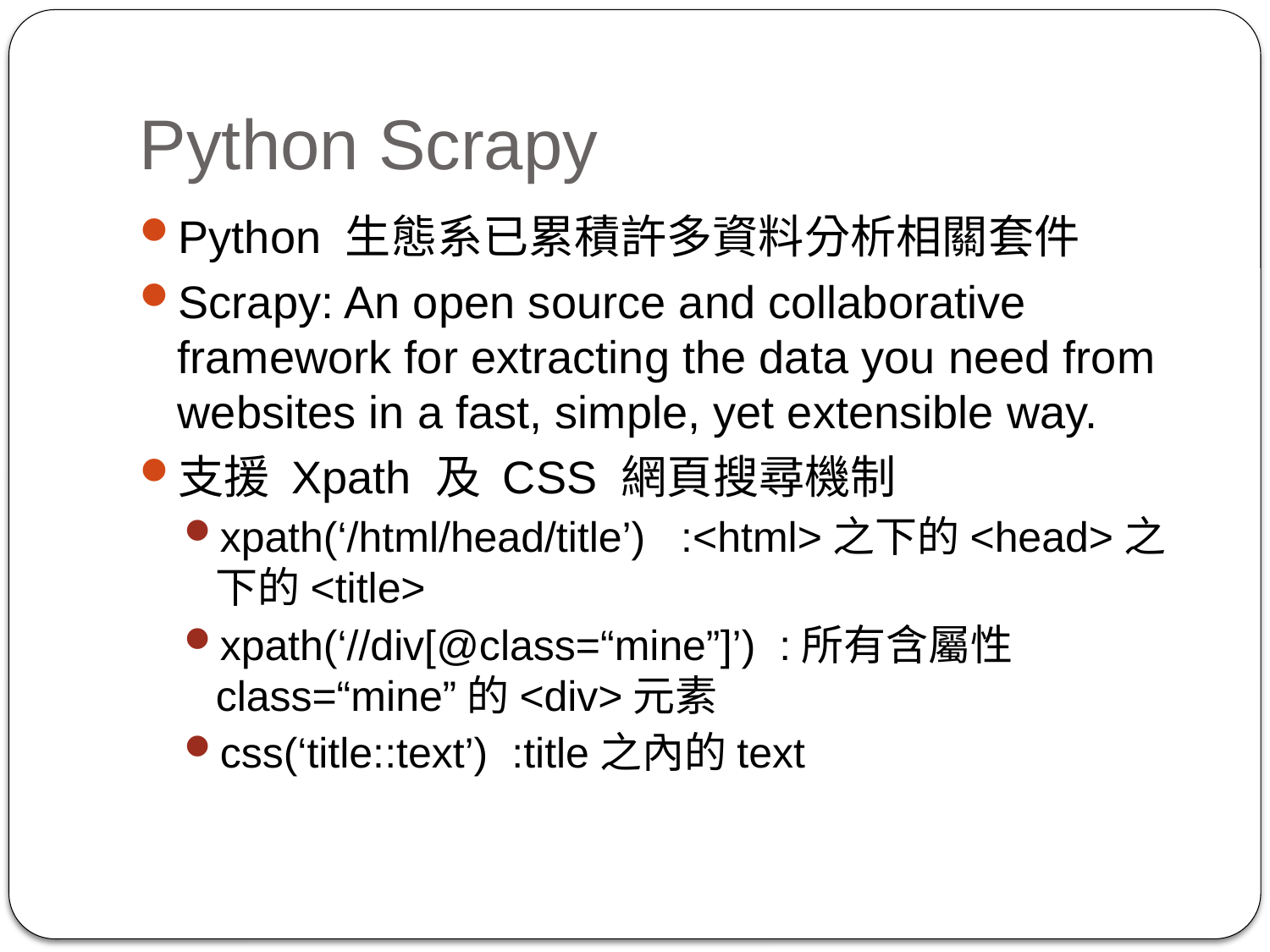

# Python Scrapy
Python 生態系已累積許多資料分析相關套件
Scrapy: An open source and collaborative framework for extracting the data you need from websites in a fast, simple, yet extensible way.
支援 Xpath 及 CSS 網頁搜尋機制
xpath(‘/html/head/title’)   :<html>之下的<head>之下的<title>
xpath(‘//div[@class=“mine”]’)  :所有含屬性class=“mine”的<div>元素
css(‘title::text’)  :title之內的text